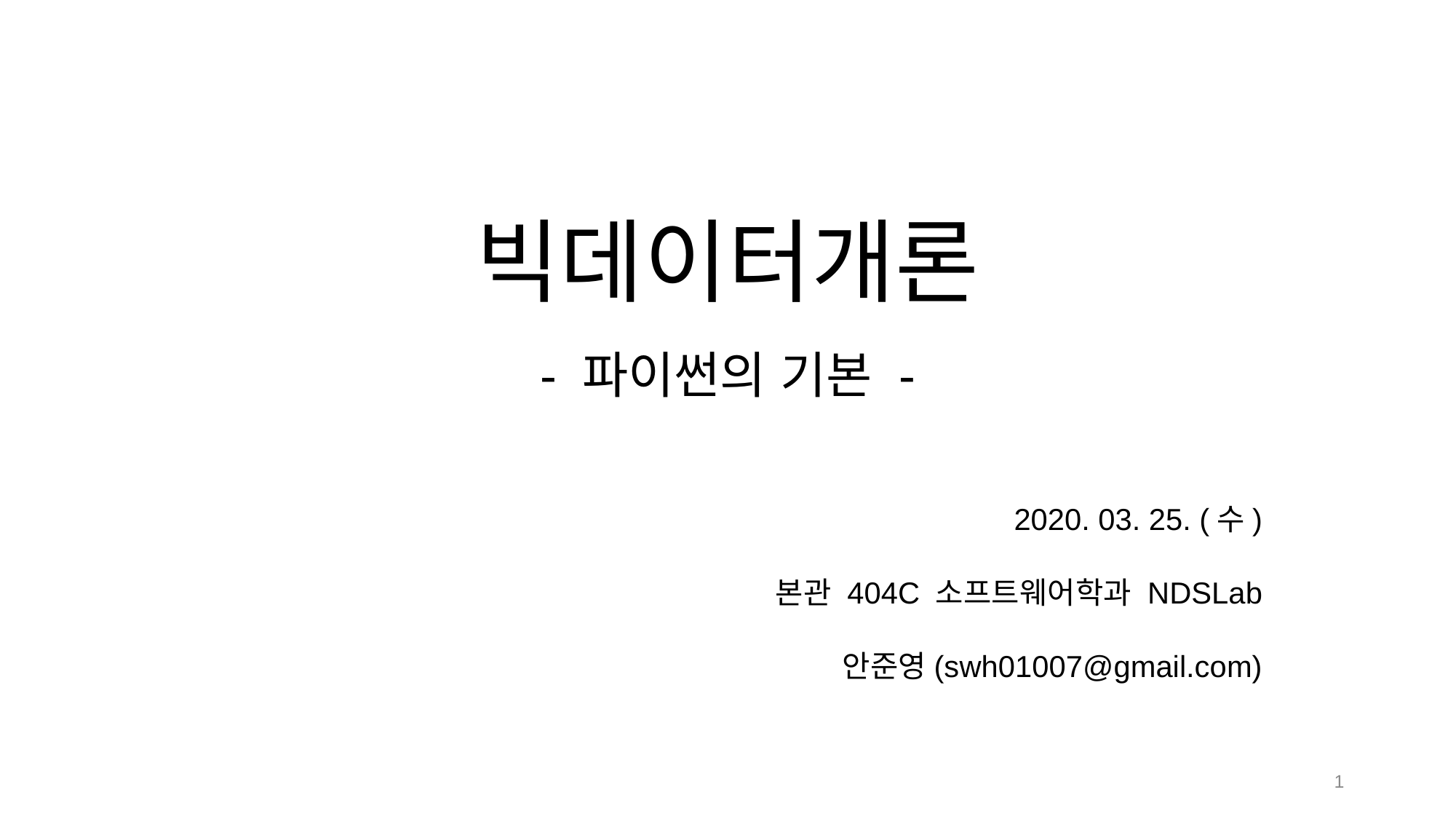

# 빅데이터개론 - 파이썬의 기본 -

2020. 03. 25. (수)
본관 404C 소프트웨어학과 NDSLab
안준영(swh01007@gmail.com)
1